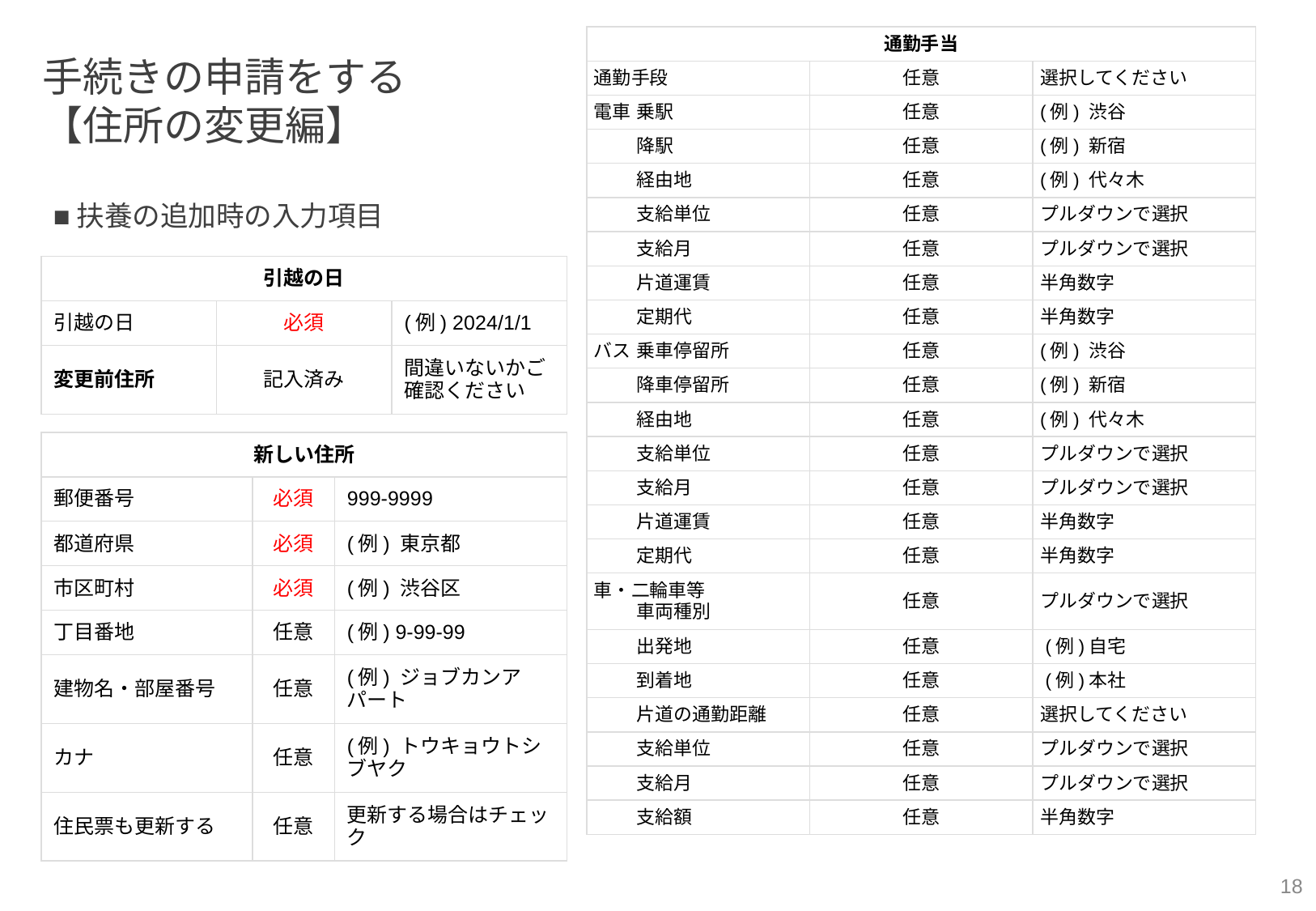

| 通勤手当 |  |  |
| --- | --- | --- |
| 通勤手段 | 任意 | 選択してください |
| 電車 乗駅 | 任意 | (例) 渋谷 |
| 降駅 | 任意 | (例) 新宿 |
| 経由地 | 任意 | (例) 代々木 |
| 支給単位 | 任意 | プルダウンで選択 |
| 支給月 | 任意 | プルダウンで選択 |
| 片道運賃 | 任意 | 半角数字 |
| 定期代 | 任意 | 半角数字 |
| バス 乗車停留所 | 任意 | (例) 渋谷 |
| 降車停留所 | 任意 | (例) 新宿 |
| 経由地 | 任意 | (例) 代々木 |
| 支給単位 | 任意 | プルダウンで選択 |
| 支給月 | 任意 | プルダウンで選択 |
| 片道運賃 | 任意 | 半角数字 |
| 定期代 | 任意 | 半角数字 |
| 車・二輪車等 　　 車両種別 | 任意 | プルダウンで選択 |
| 出発地 | 任意 | (例)自宅 |
| 到着地 | 任意 | (例)本社 |
| 片道の通勤距離 | 任意 | 選択してください |
| 支給単位 | 任意 | プルダウンで選択 |
| 支給月 | 任意 | プルダウンで選択 |
| 支給額 | 任意 | 半角数字 |
手続きの申請をする
【住所の変更編】
■扶養の追加時の入力項目
| 引越の日 |  |  |
| --- | --- | --- |
| 引越の日 | 必須 | (例) 2024/1/1 |
| 変更前住所 | 記入済み | 間違いないかご確認ください |
| 新しい住所 |  |  |
| --- | --- | --- |
| 郵便番号 | 必須 | 999-9999 |
| 都道府県 | 必須 | (例) 東京都 |
| 市区町村 | 必須 | (例) 渋谷区 |
| 丁目番地 | 任意 | (例) 9-99-99 |
| 建物名・部屋番号 | 任意 | (例) ジョブカンアパート |
| カナ | 任意 | (例) トウキョウトシブヤク |
| 住民票も更新する | 任意 | 更新する場合はチェック |
18